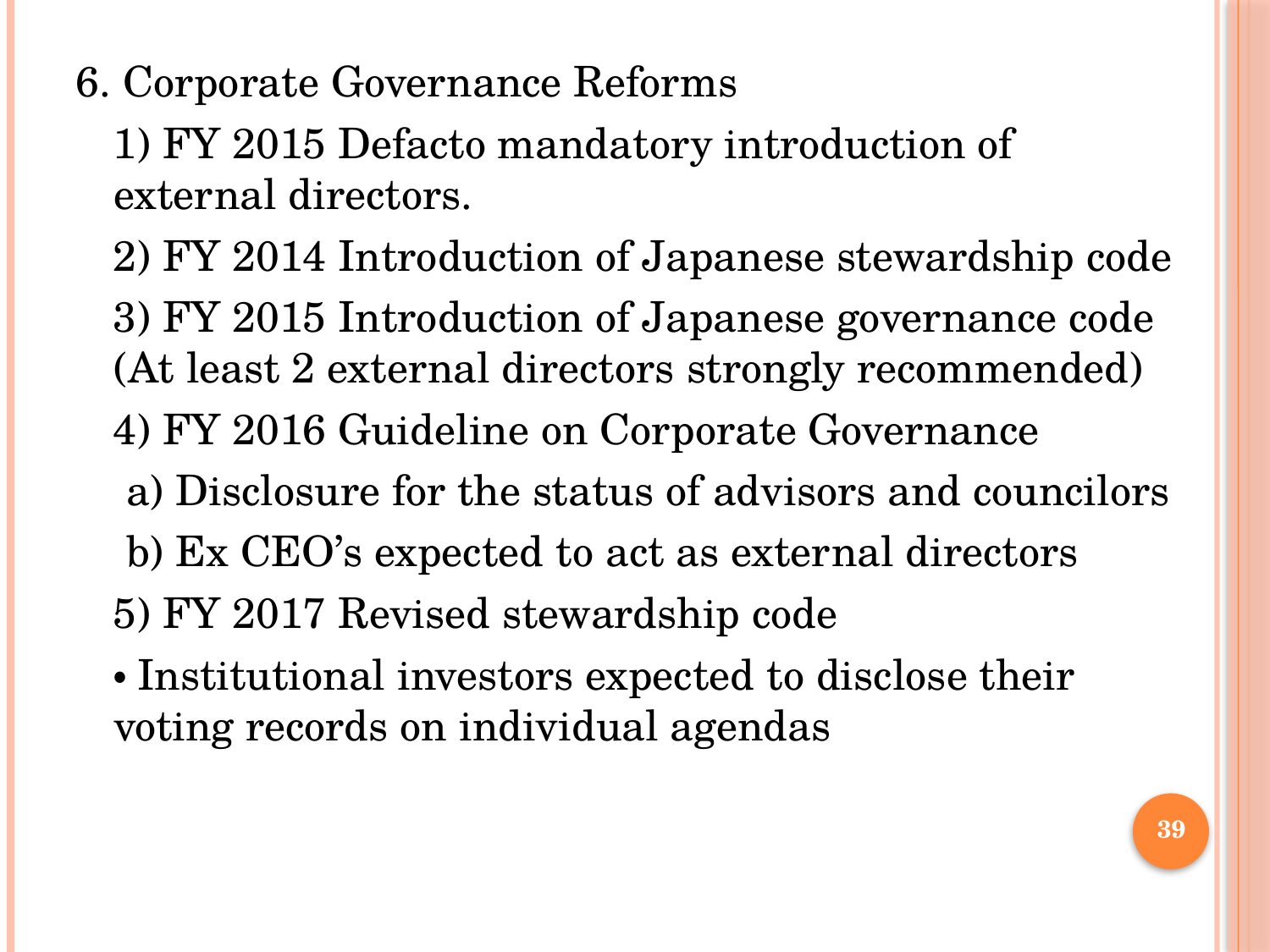

6. Corporate Governance Reforms
1) FY 2015 Defacto mandatory introduction of external directors.
2) FY 2014 Introduction of Japanese stewardship code
3) FY 2015 Introduction of Japanese governance code (At least 2 external directors strongly recommended)
4) FY 2016 Guideline on Corporate Governance
a) Disclosure for the status of advisors and councilors
b) Ex CEO’s expected to act as external directors
5) FY 2017 Revised stewardship code
・Institutional investors expected to disclose their voting records on individual agendas

39